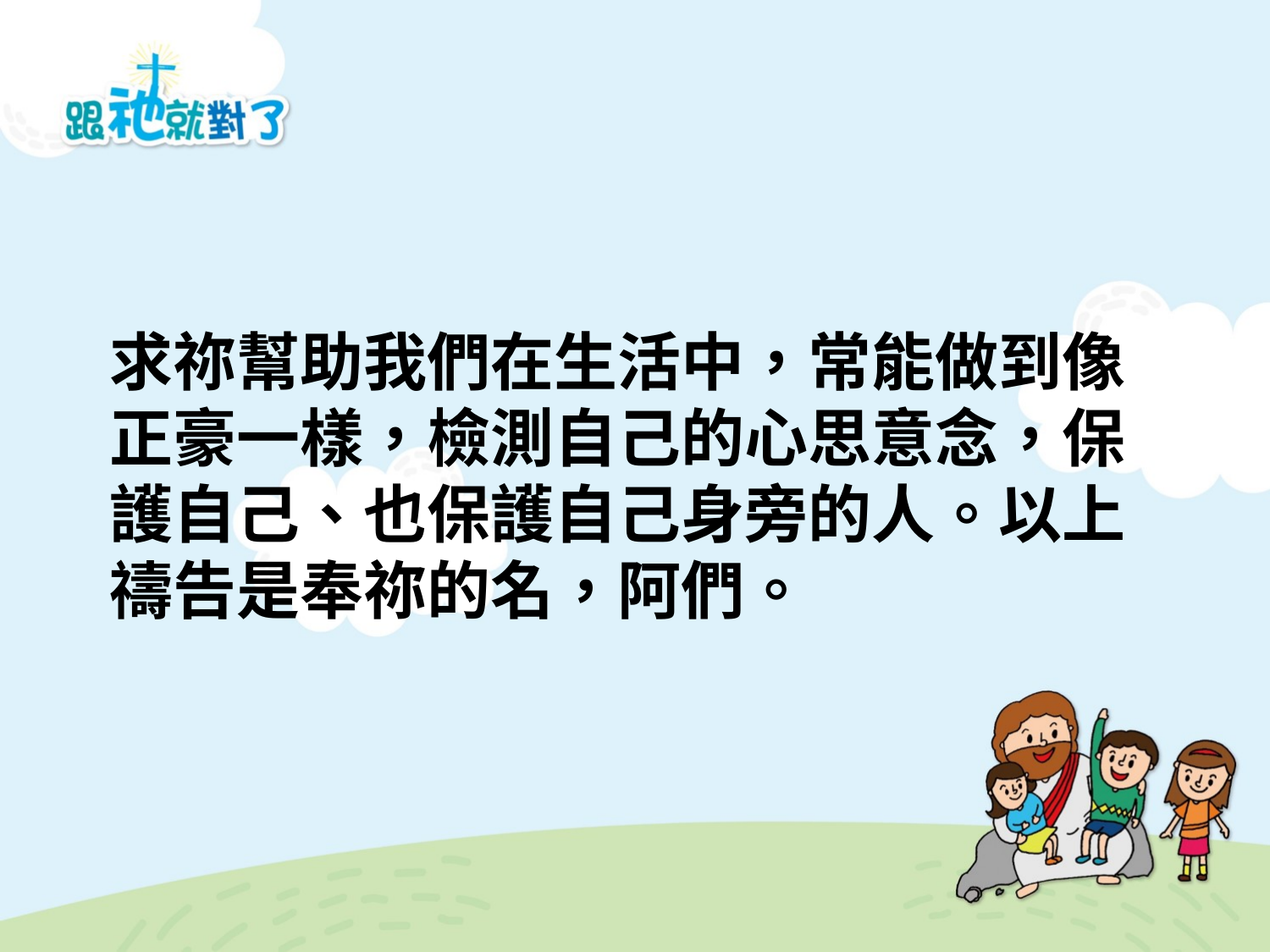

求祢幫助我們在生活中，常能做到像正豪一樣，檢測自己的心思意念，保護自己、也保護自己身旁的人。以上禱告是奉祢的名，阿們。